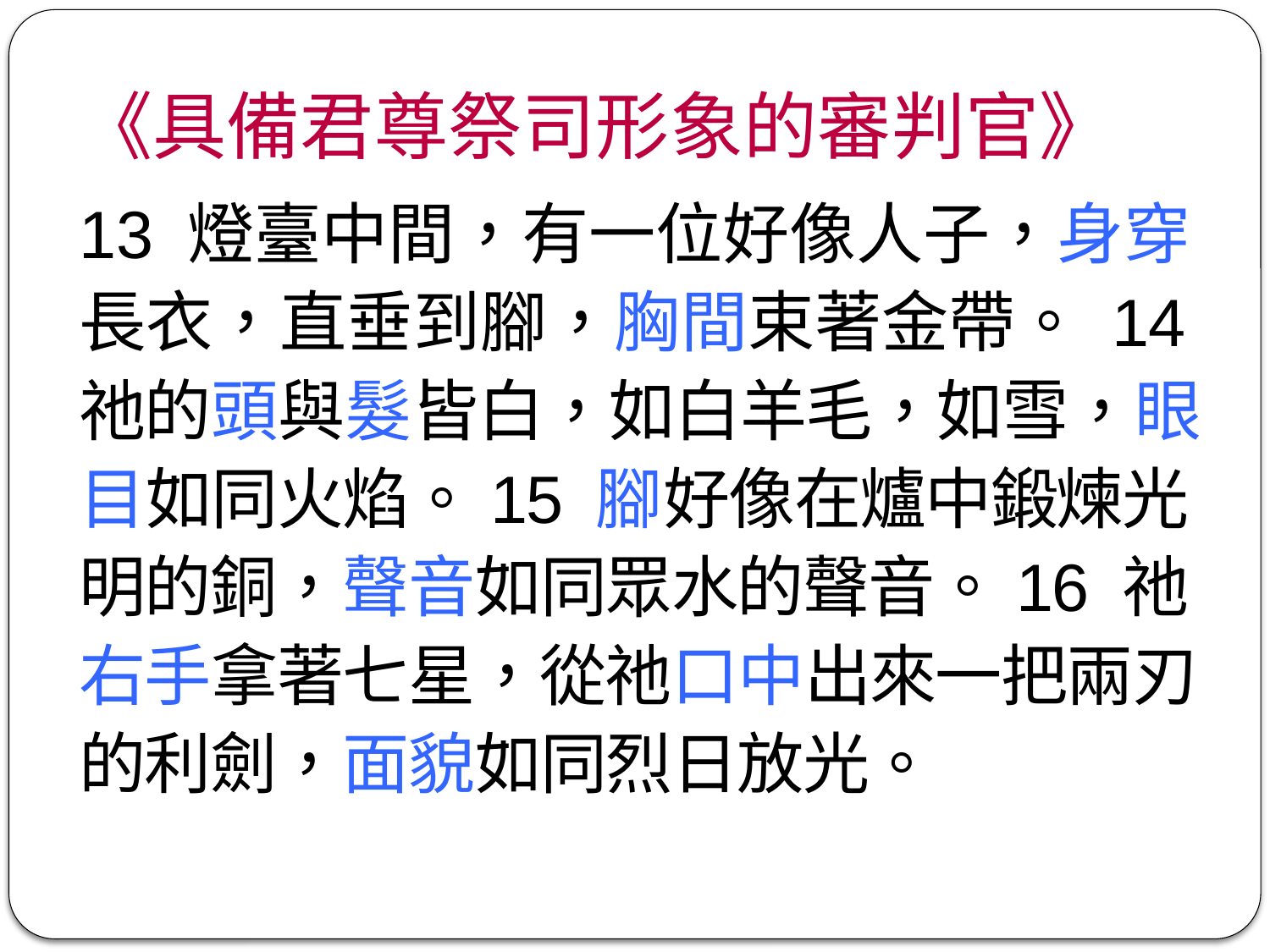

《具備君尊祭司形象的審判官》
13 燈臺中間，有一位好像人子，身穿長衣，直垂到腳，胸間束著金帶。 14 祂的頭與髮皆白，如白羊毛，如雪，眼目如同火焰。15 腳好像在爐中鍛煉光明的銅，聲音如同眾水的聲音。16 祂右手拿著七星，從祂口中出來一把兩刃的利劍，面貌如同烈日放光。